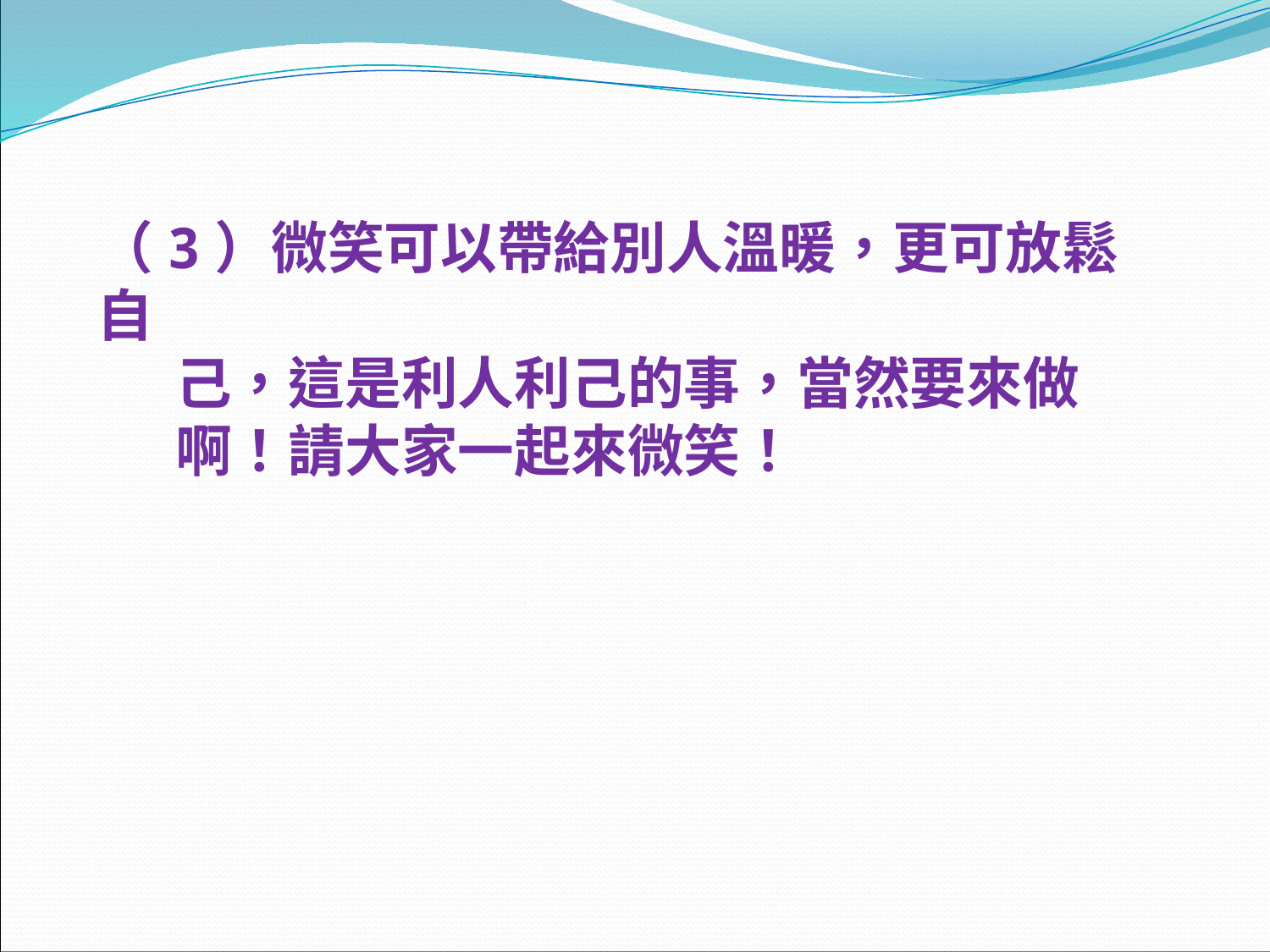

（3）微笑可以帶給別人溫暖，更可放鬆自
     己，這是利人利己的事，當然要來做
     啊！請大家一起來微笑！